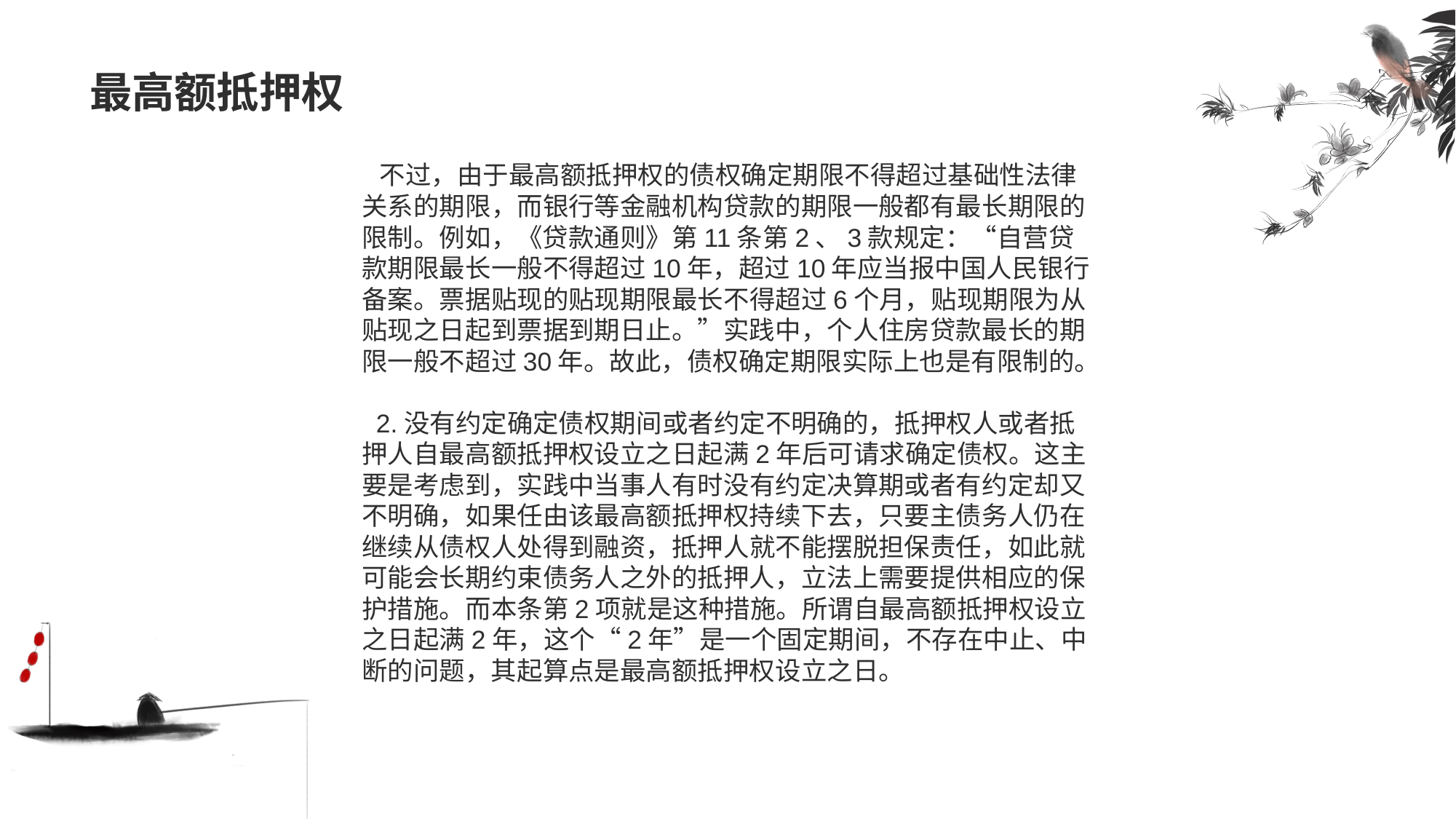

# 最高额抵押权

  不过，由于最高额抵押权的债权确定期限不得超过基础性法律关系的期限，而银行等金融机构贷款的期限一般都有最长期限的限制。例如，《贷款通则》第11条第2、3款规定：“自营贷款期限最长一般不得超过10年，超过10年应当报中国人民银行备案。票据贴现的贴现期限最长不得超过6个月，贴现期限为从贴现之日起到票据到期日止。”实践中，个人住房贷款最长的期限一般不超过30年。故此，债权确定期限实际上也是有限制的。

  2.没有约定确定债权期间或者约定不明确的，抵押权人或者抵押人自最高额抵押权设立之日起满2年后可请求确定债权。这主要是考虑到，实践中当事人有时没有约定决算期或者有约定却又不明确，如果任由该最高额抵押权持续下去，只要主债务人仍在继续从债权人处得到融资，抵押人就不能摆脱担保责任，如此就可能会长期约束债务人之外的抵押人，立法上需要提供相应的保护措施。而本条第2项就是这种措施。所谓自最高额抵押权设立之日起满2年，这个“2年”是一个固定期间，不存在中止、中断的问题，其起算点是最高额抵押权设立之日。
193